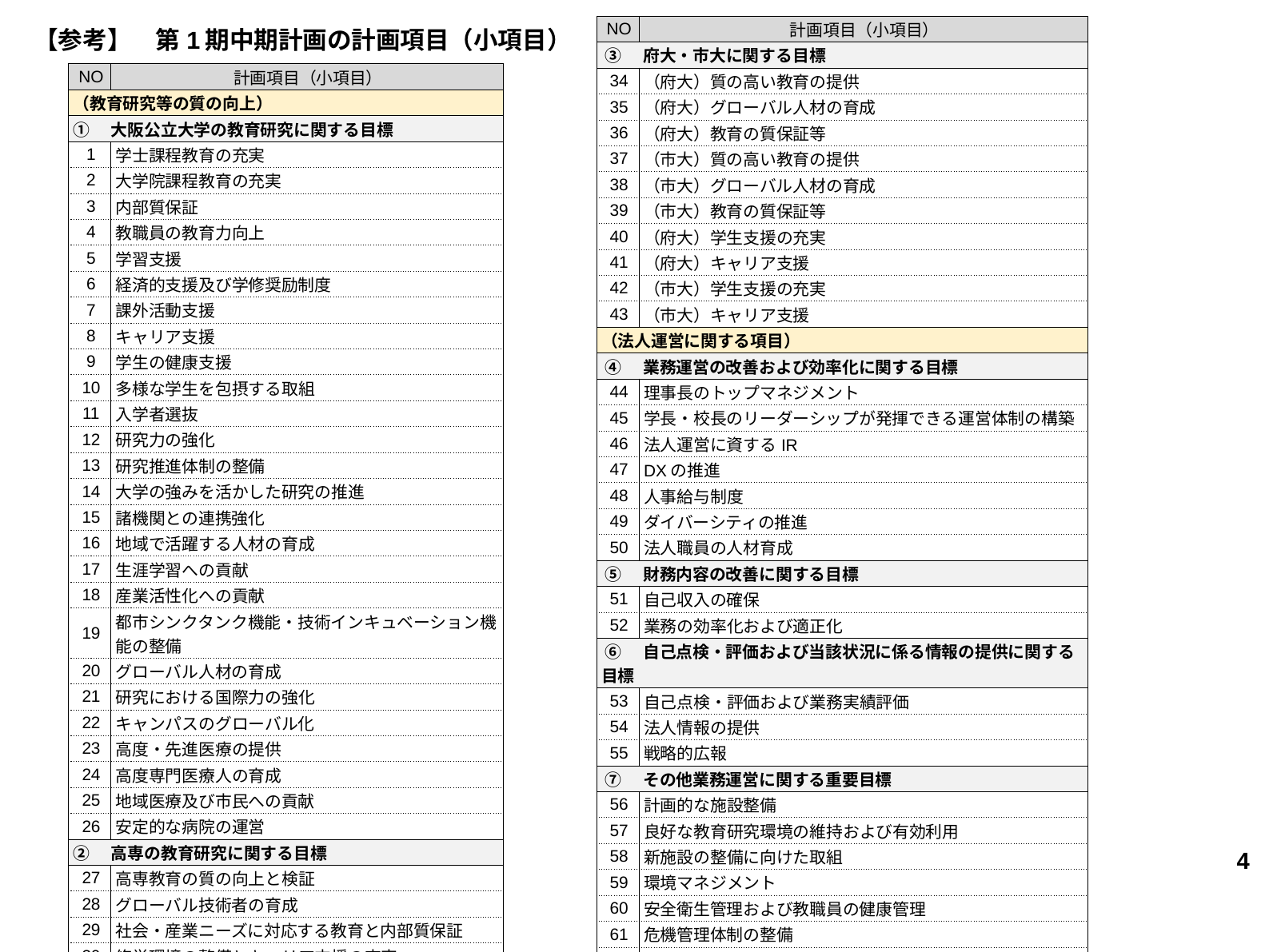

| NO | 計画項目（小項目） |
| --- | --- |
| ③　府大・市大に関する目標 |  |
| 34 | （府大）質の高い教育の提供 |
| 35 | （府大）グローバル人材の育成 |
| 36 | （府大）教育の質保証等 |
| 37 | （市大）質の高い教育の提供 |
| 38 | （市大）グローバル人材の育成 |
| 39 | （市大）教育の質保証等 |
| 40 | （府大）学生支援の充実 |
| 41 | （府大）キャリア支援 |
| 42 | （市大）学生支援の充実 |
| 43 | （市大）キャリア支援 |
| （法人運営に関する項目） |  |
| ④　業務運営の改善および効率化に関する目標 |  |
| 44 | 理事長のトップマネジメント |
| 45 | 学長・校長のリーダーシップが発揮できる運営体制の構築 |
| 46 | 法人運営に資するIR |
| 47 | DXの推進 |
| 48 | 人事給与制度 |
| 49 | ダイバーシティの推進 |
| 50 | 法人職員の人材育成 |
| ⑤　財務内容の改善に関する目標 |  |
| 51 | 自己収入の確保 |
| 52 | 業務の効率化および適正化 |
| ⑥　自己点検・評価および当該状況に係る情報の提供に関する目標 |  |
| 53 | 自己点検・評価および業務実績評価 |
| 54 | 法人情報の提供 |
| 55 | 戦略的広報 |
| ⑦　その他業務運営に関する重要目標 |  |
| 56 | 計画的な施設整備 |
| 57 | 良好な教育研究環境の維持および有効利用 |
| 58 | 新施設の整備に向けた取組 |
| 59 | 環境マネジメント |
| 60 | 安全衛生管理および教職員の健康管理 |
| 61 | 危機管理体制の整備 |
| 62 | リスクマネジメント等の推進 |
| 63 | 人権尊重 |
| 64 | コンプライアンス等の推進 |
| 65 | 大学・高専の支援者等との連携 |
【参考】　第1期中期計画の計画項目（小項目）
| NO | 計画項目（小項目） |
| --- | --- |
| （教育研究等の質の向上） |  |
| ①　大阪公立大学の教育研究に関する目標 |  |
| 1 | 学士課程教育の充実 |
| 2 | 大学院課程教育の充実 |
| 3 | 内部質保証 |
| 4 | 教職員の教育力向上 |
| 5 | 学習支援 |
| 6 | 経済的支援及び学修奨励制度 |
| 7 | 課外活動支援 |
| 8 | キャリア支援 |
| 9 | 学生の健康支援 |
| 10 | 多様な学生を包摂する取組 |
| 11 | 入学者選抜 |
| 12 | 研究力の強化 |
| 13 | 研究推進体制の整備 |
| 14 | 大学の強みを活かした研究の推進 |
| 15 | 諸機関との連携強化 |
| 16 | 地域で活躍する人材の育成 |
| 17 | 生涯学習への貢献 |
| 18 | 産業活性化への貢献 |
| 19 | 都市シンクタンク機能・技術インキュベーション機能の整備 |
| 20 | グローバル人材の育成 |
| 21 | 研究における国際力の強化 |
| 22 | キャンパスのグローバル化 |
| 23 | 高度・先進医療の提供 |
| 24 | 高度専門医療人の育成 |
| 25 | 地域医療及び市民への貢献 |
| 26 | 安定的な病院の運営 |
| ②　高専の教育研究に関する目標 |  |
| 27 | 高専教育の質の向上と検証 |
| 28 | グローバル技術者の育成 |
| 29 | 社会・産業ニーズに対応する教育と内部質保証 |
| 30 | 修学環境の整備とキャリア支援の充実 |
| 31 | 入学者選抜と広報活動の充実 |
| 32 | 産学連携の推進 |
| 33 | 生涯学習への貢献 |
4